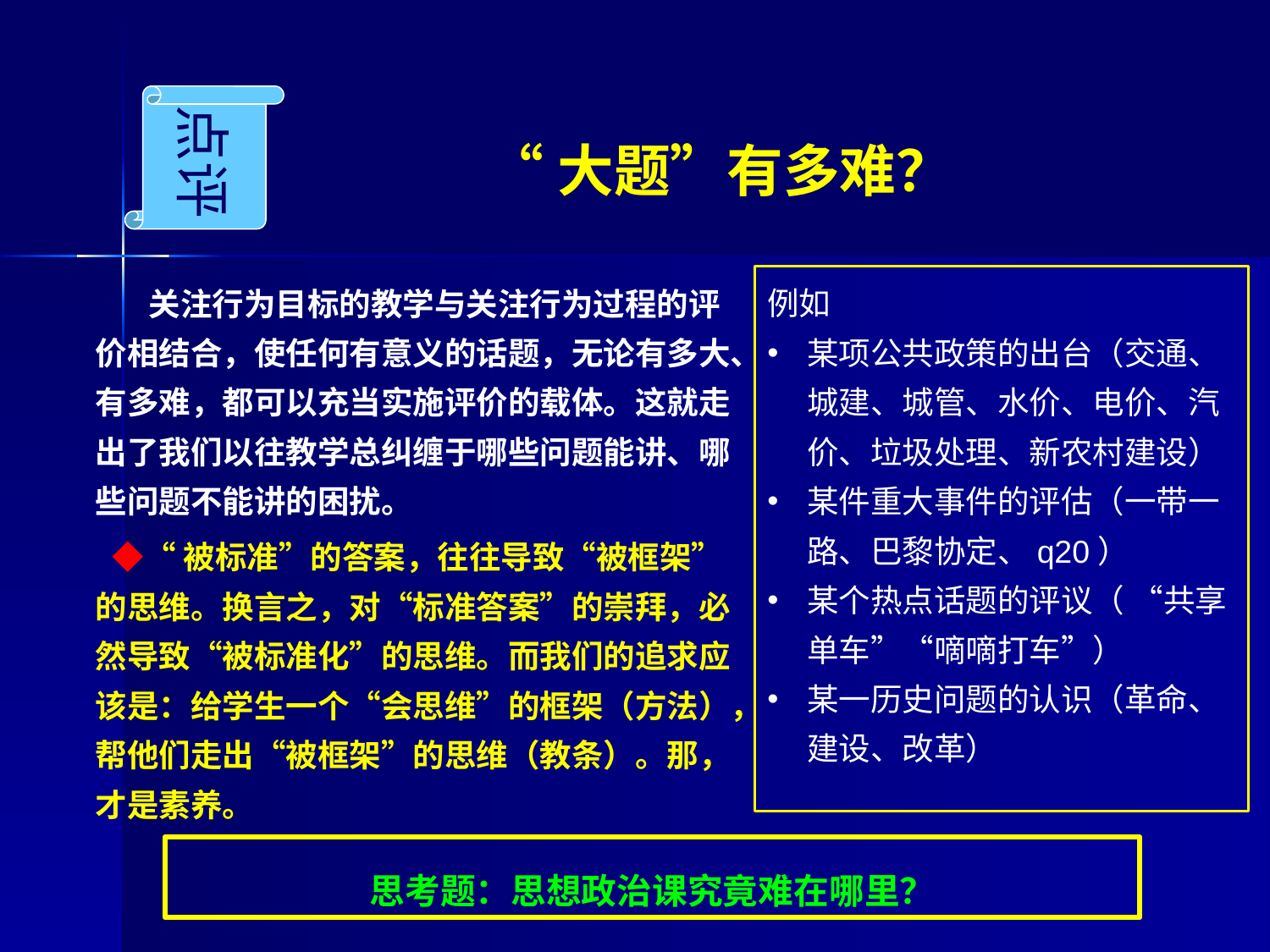

点评
“大题”有多难？
             关注行为目标的教学与关注行为过程的评价相结合，使任何有意义的话题，无论有多大、有多难，都可以充当实施评价的载体。这就走出了我们以往教学总纠缠于哪些问题能讲、哪些问题不能讲的困扰。
         ◆“被标准”的答案，往往导致“被框架”的思维。换言之，对“标准答案”的崇拜，必然导致“被标准化”的思维。而我们的追求应该是：给学生一个“会思维”的框架（方法），帮他们走出“被框架”的思维（教条）。那，才是素养。

例如
某项公共政策的出台（交通、城建、城管、水价、电价、汽价、垃圾处理、新农村建设）
某件重大事件的评估（一带一路、巴黎协定、q20）
某个热点话题的评议（ “共享单车”“嘀嘀打车”）
某一历史问题的认识（革命、建设、改革）

思考题：思想政治课究竟难在哪里？